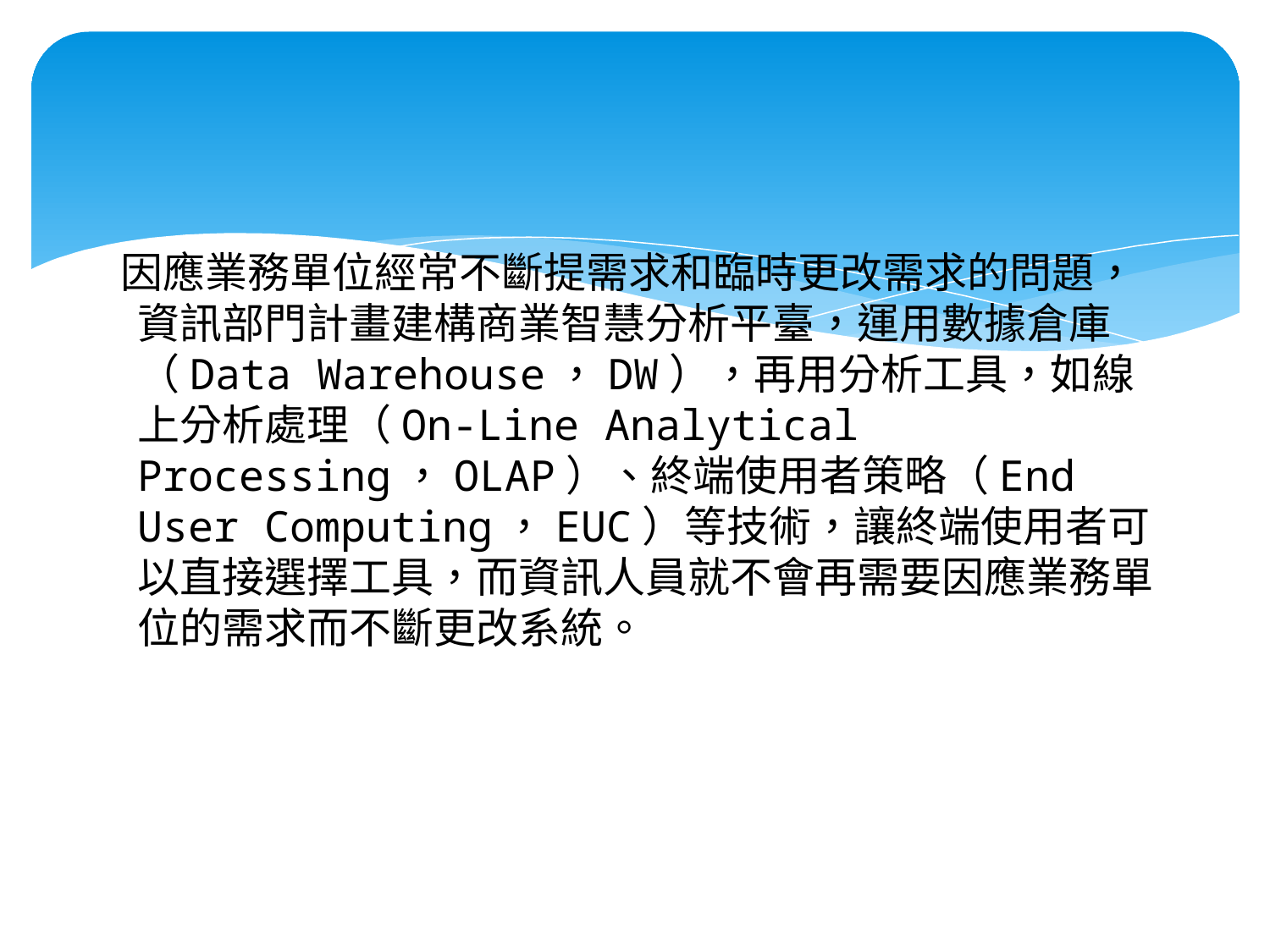

因應業務單位經常不斷提需求和臨時更改需求的問題，資訊部門計畫建構商業智慧分析平臺，運用數據倉庫（Data Warehouse，DW），再用分析工具，如線上分析處理（On-Line Analytical Processing，OLAP）、終端使用者策略（End User Computing，EUC）等技術，讓終端使用者可以直接選擇工具，而資訊人員就不會再需要因應業務單位的需求而不斷更改系統。